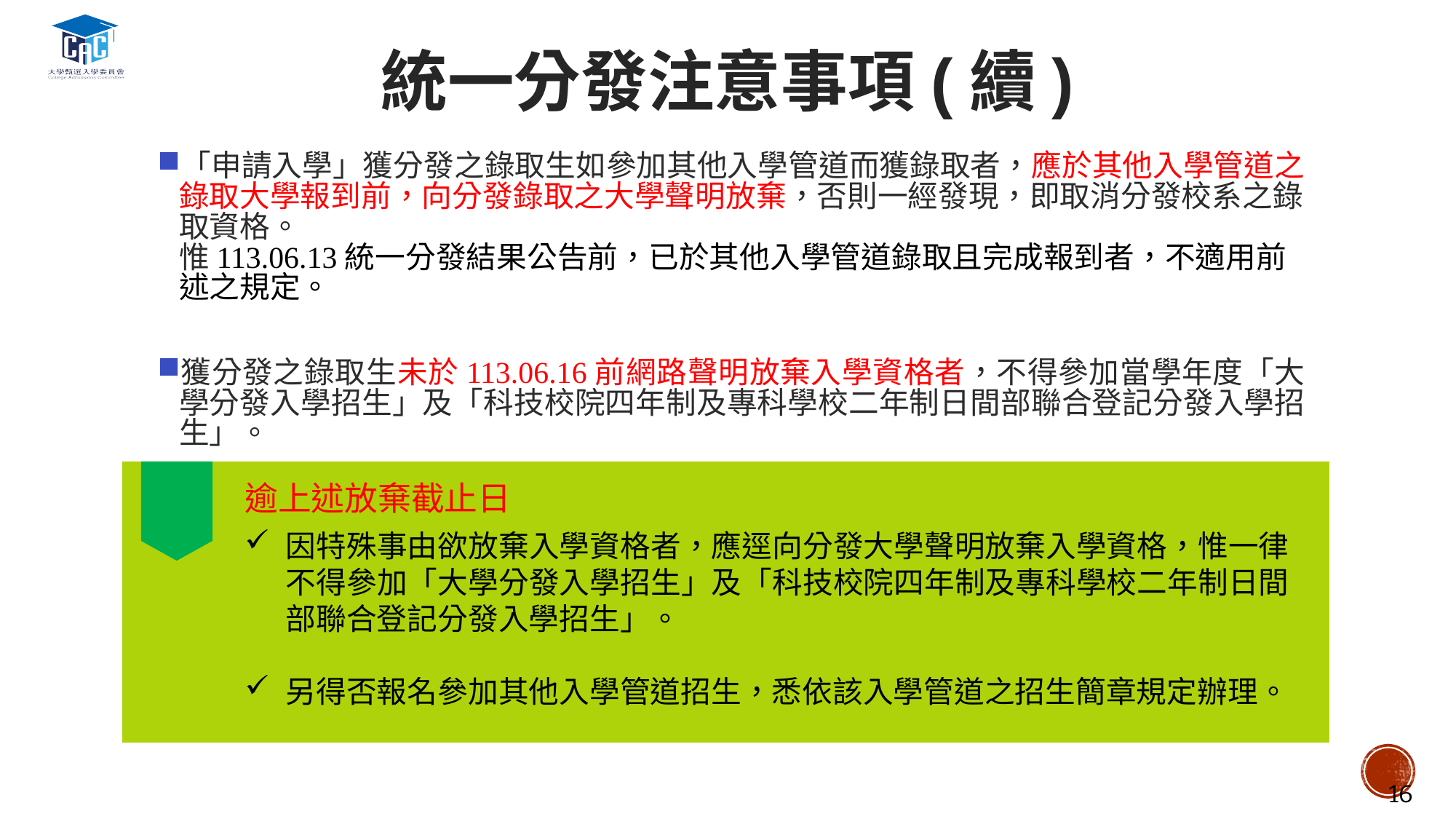

統一分發注意事項(續)
「申請入學」獲分發之錄取生如參加其他入學管道而獲錄取者，應於其他入學管道之錄取大學報到前，向分發錄取之大學聲明放棄，否則一經發現，即取消分發校系之錄取資格。
惟113.06.13統一分發結果公告前，已於其他入學管道錄取且完成報到者，不適用前述之規定。
獲分發之錄取生未於113.06.16前網路聲明放棄入學資格者，不得參加當學年度「大學分發入學招生」及「科技校院四年制及專科學校二年制日間部聯合登記分發入學招生」。

逾上述放棄截止日
因特殊事由欲放棄入學資格者，應逕向分發大學聲明放棄入學資格，惟一律不得參加「大學分發入學招生」及「科技校院四年制及專科學校二年制日間部聯合登記分發入學招生」。

另得否報名參加其他入學管道招生，悉依該入學管道之招生簡章規定辦理。